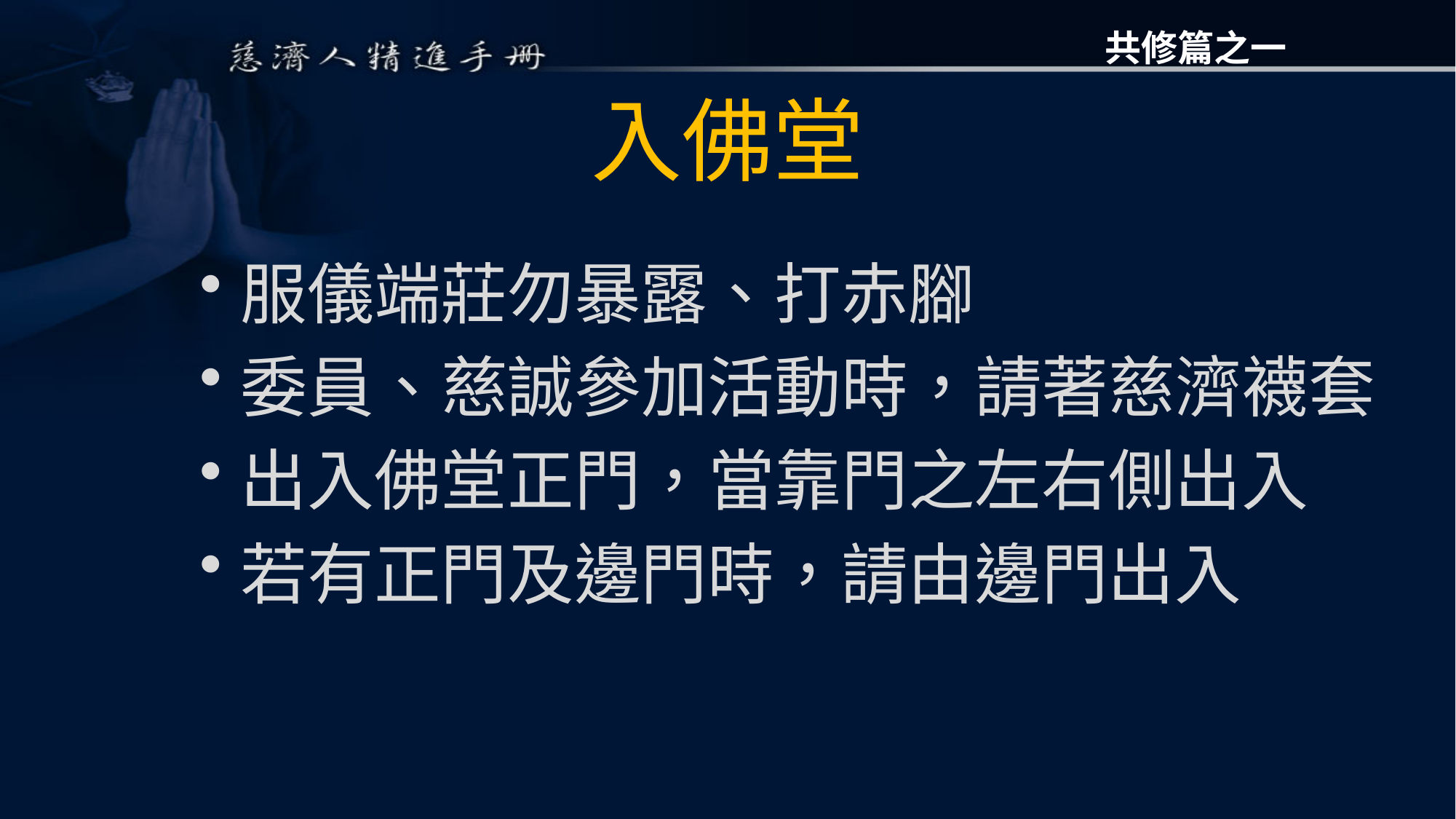

# 入佛堂
服儀端莊勿暴露、打赤腳
委員、慈誠參加活動時，請著慈濟襪套
出入佛堂正門，當靠門之左右側出入
若有正門及邊門時，請由邊門出入